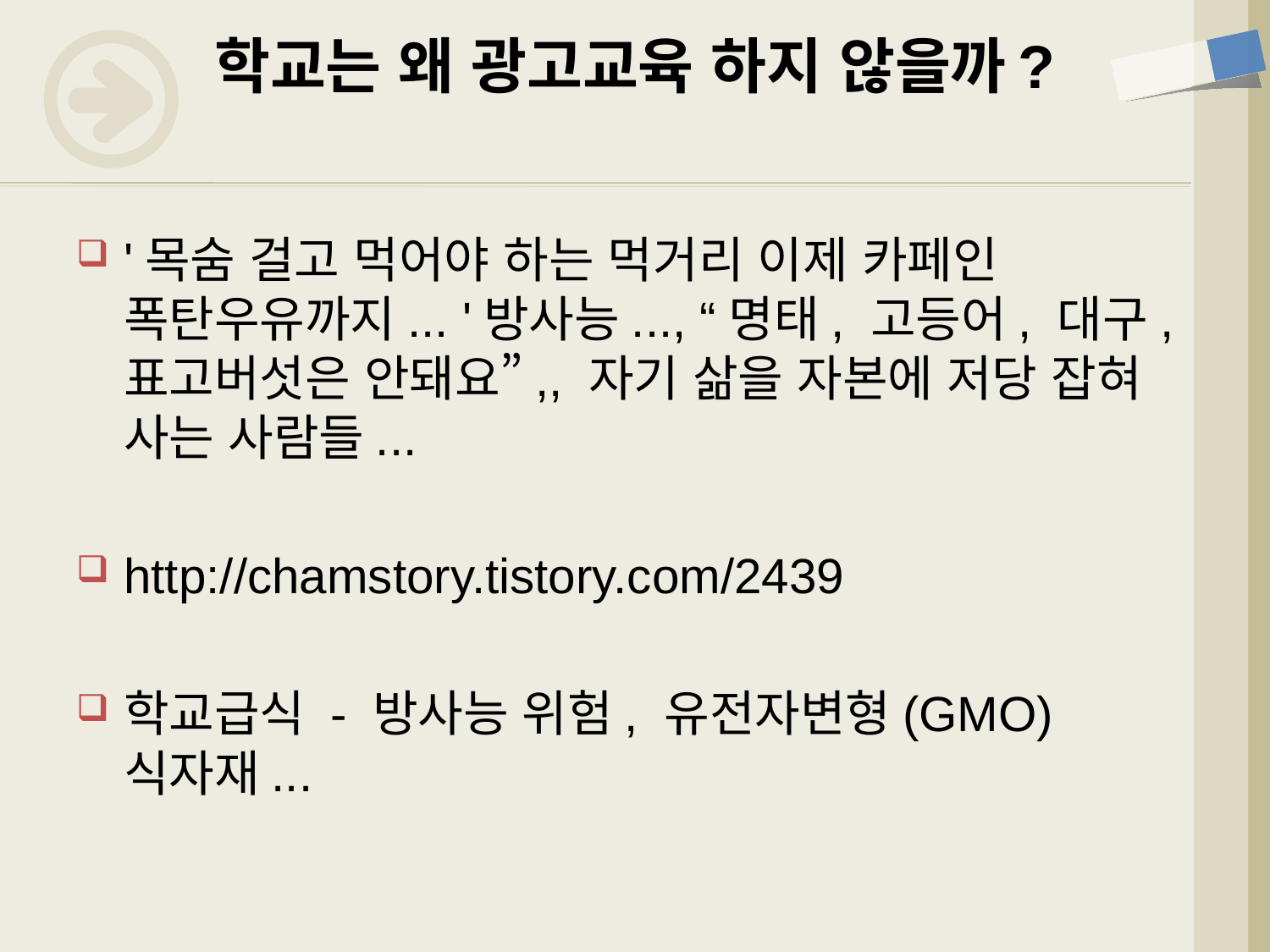

# 학교는 왜 광고교육 하지 않을까?
'목숨 걸고 먹어야 하는 먹거리 이제 카페인 폭탄우유까지... '방사능..., “명태, 고등어, 대구, 표고버섯은 안돼요”,, 자기 삶을 자본에 저당 잡혀 사는 사람들...

http://chamstory.tistory.com/2439

학교급식 - 방사능 위험, 유전자변형(GMO) 식자재...